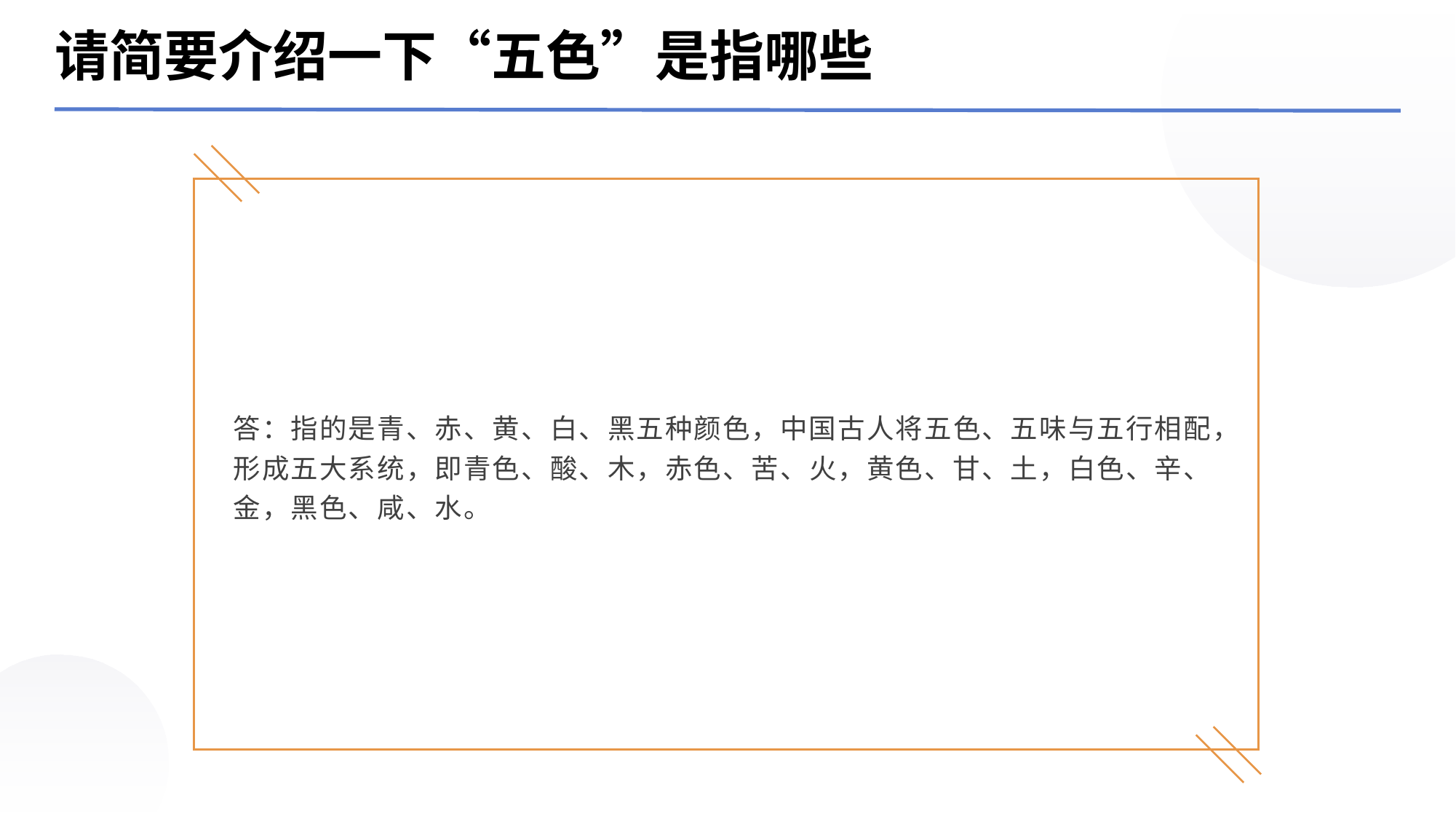

请简要介绍一下“五色”是指哪些

答：指的是青、赤、黄、白、黑五种颜色，中国古人将五色、五味与五行相配，形成五大系统，即青色、酸、木，赤色、苦、火，黄色、甘、土，白色、辛、金，黑色、咸、水。